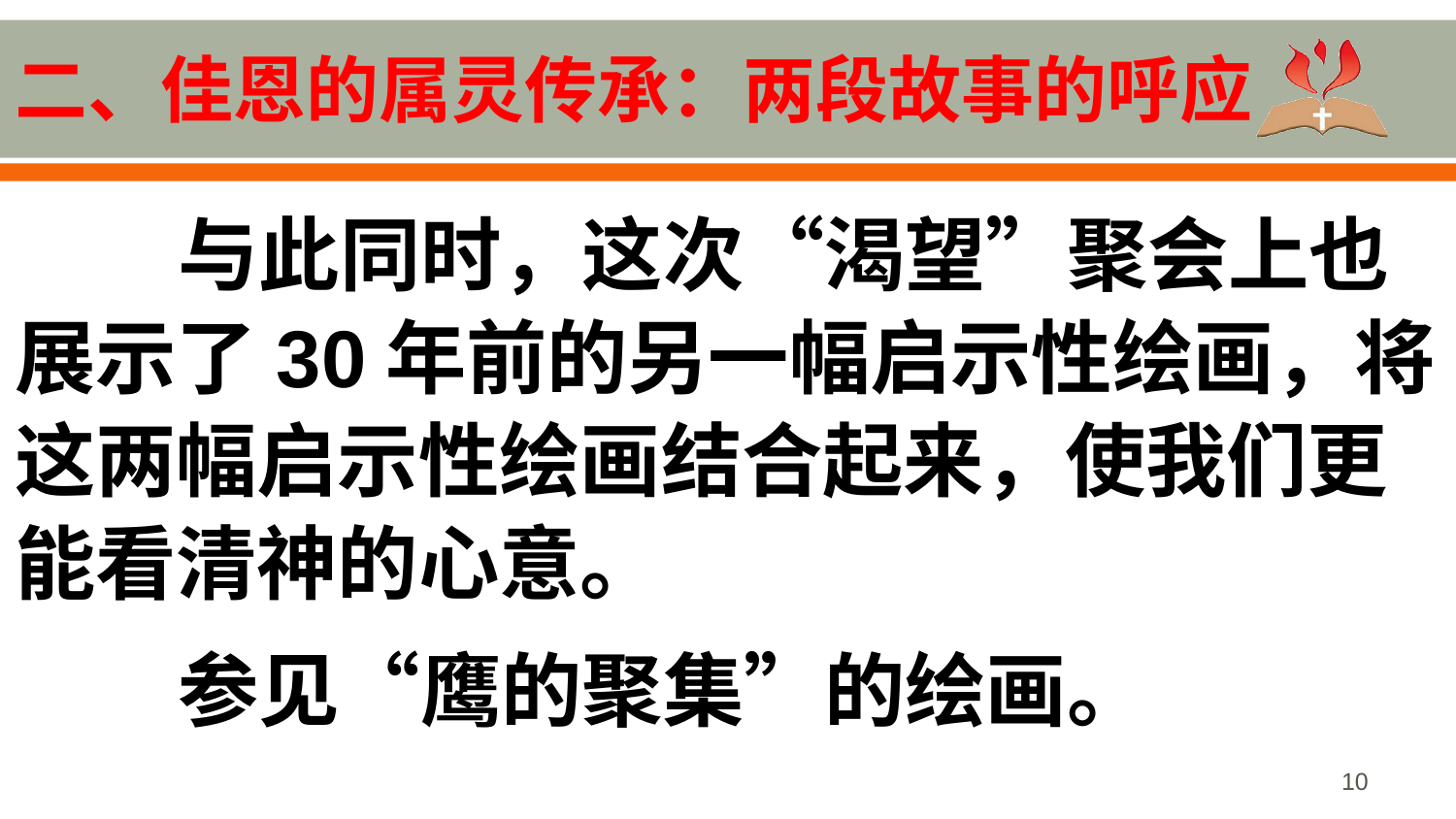

# 二、佳恩的属灵传承：两段故事的呼应
与此同时，这次“渴望”聚会上也展示了30年前的另一幅启示性绘画，将这两幅启示性绘画结合起来，使我们更能看清神的心意。
参见“鹰的聚集”的绘画。

10